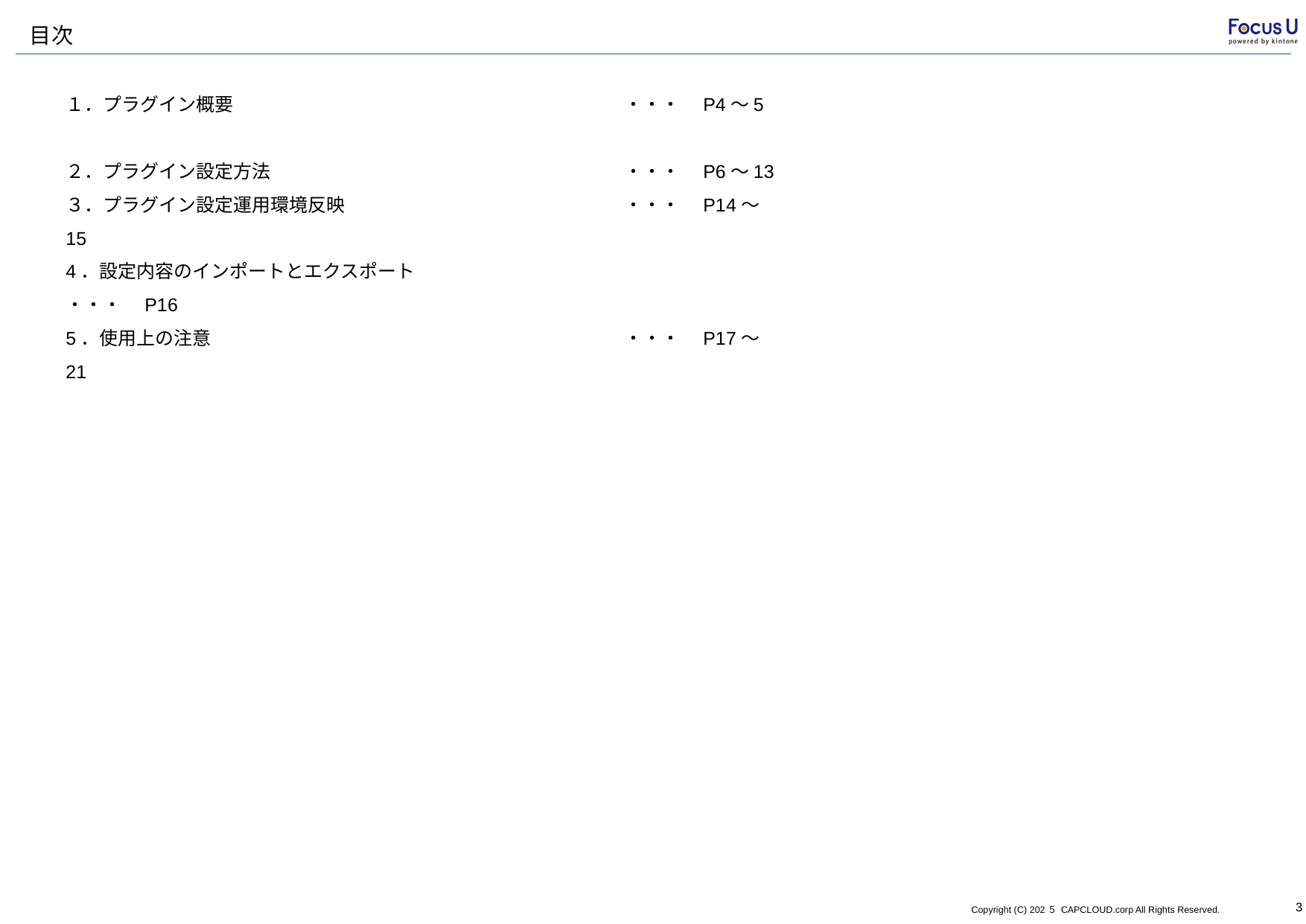

目次
１．プラグイン概要				・・・　P4～5
２．プラグイン設定方法				・・・　P6～13
３．プラグイン設定運用環境反映			・・・　P14～15
4．設定内容のインポートとエクスポート			・・・　P16
5．使用上の注意				・・・　P17～21